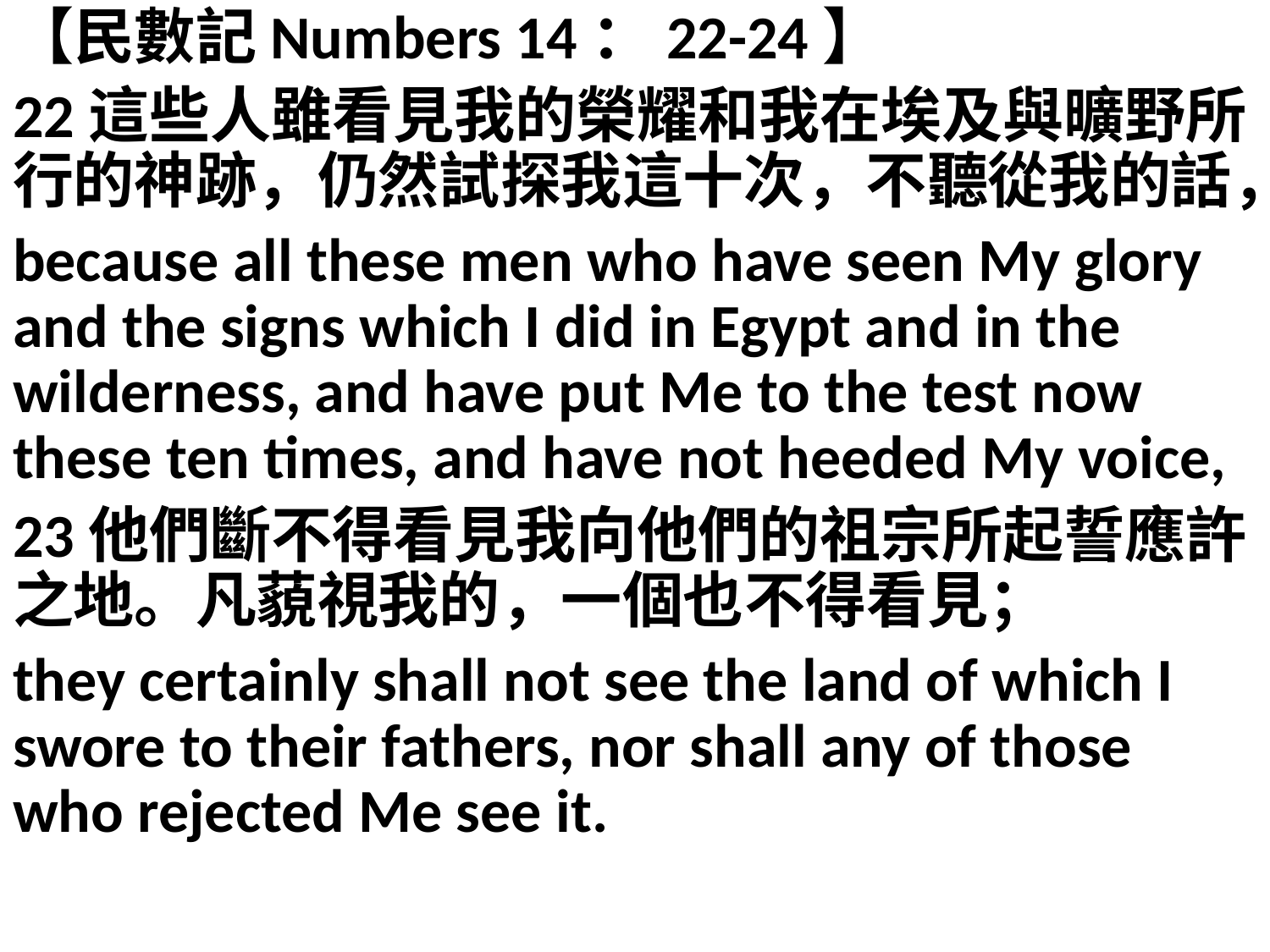

【民數記Numbers 14：22-24】
22這些人雖看見我的榮耀和我在埃及與曠野所行的神跡，仍然試探我這十次，不聽從我的話，
because all these men who have seen My glory and the signs which I did in Egypt and in the wilderness, and have put Me to the test now these ten times, and have not heeded My voice,
23他們斷不得看見我向他們的祖宗所起誓應許之地。凡藐視我的，一個也不得看見；
they certainly shall not see the land of which I swore to their fathers, nor shall any of those who rejected Me see it.